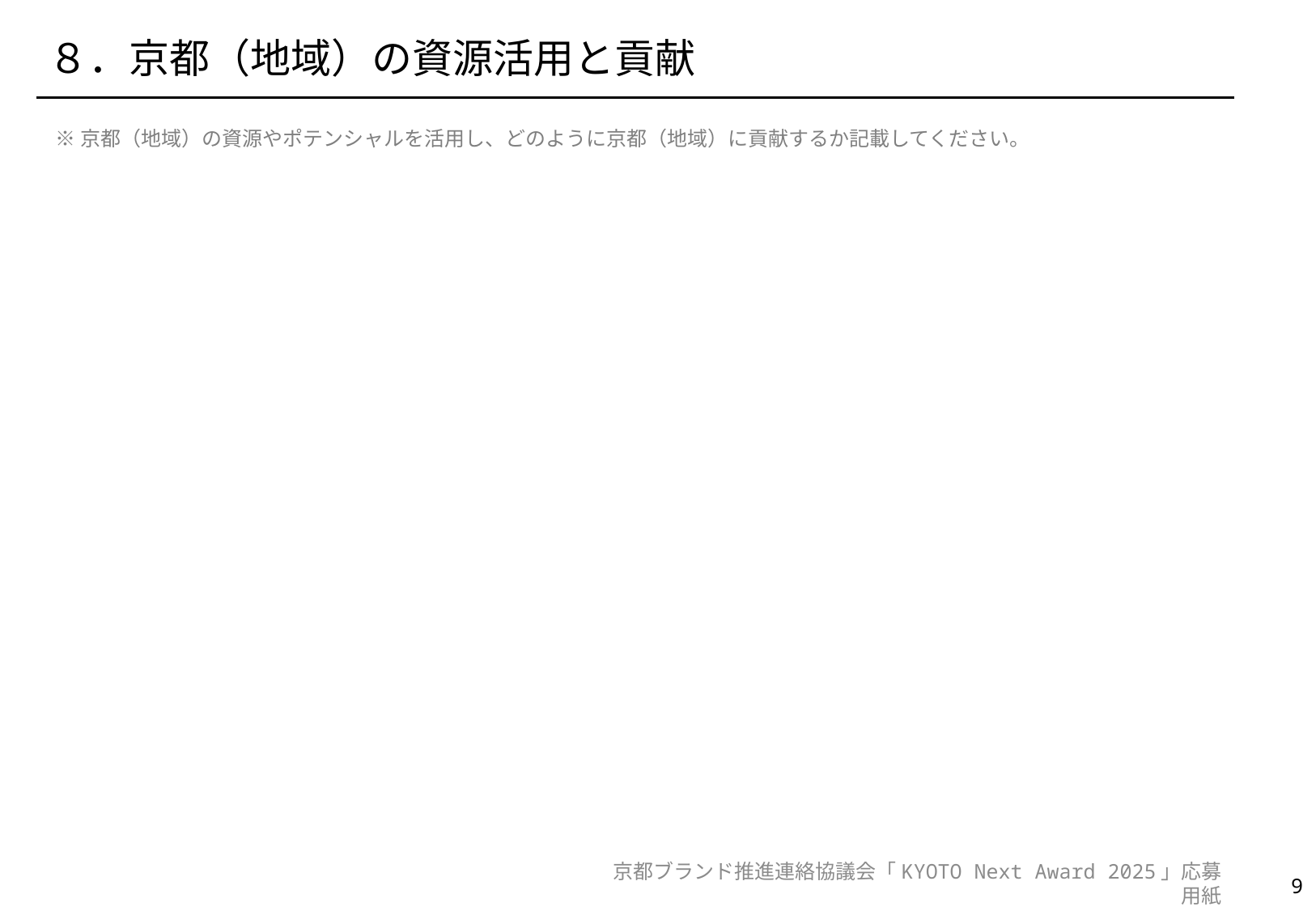

８．京都（地域）の資源活用と貢献
※京都（地域）の資源やポテンシャルを活用し、どのように京都（地域）に貢献するか記載してください。
京都ブランド推進連絡協議会「KYOTO Next Award 2025」応募用紙
9